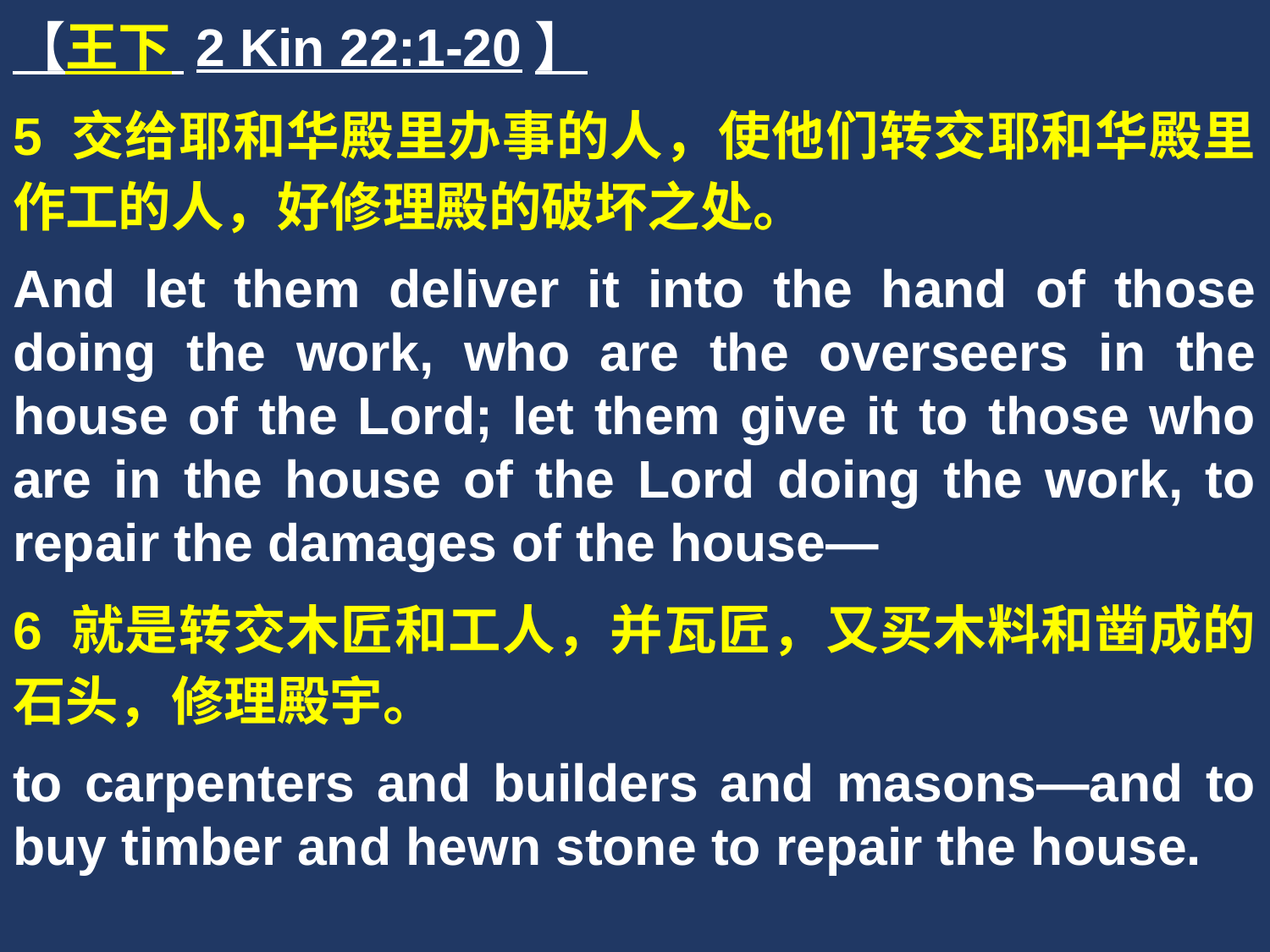

【王下 2 Kin 22:1-20】
5 交给耶和华殿里办事的人，使他们转交耶和华殿里作工的人，好修理殿的破坏之处。
And let them deliver it into the hand of those doing the work, who are the overseers in the house of the Lord; let them give it to those who are in the house of the Lord doing the work, to repair the damages of the house—
6 就是转交木匠和工人，并瓦匠，又买木料和凿成的石头，修理殿宇。
to carpenters and builders and masons—and to buy timber and hewn stone to repair the house.